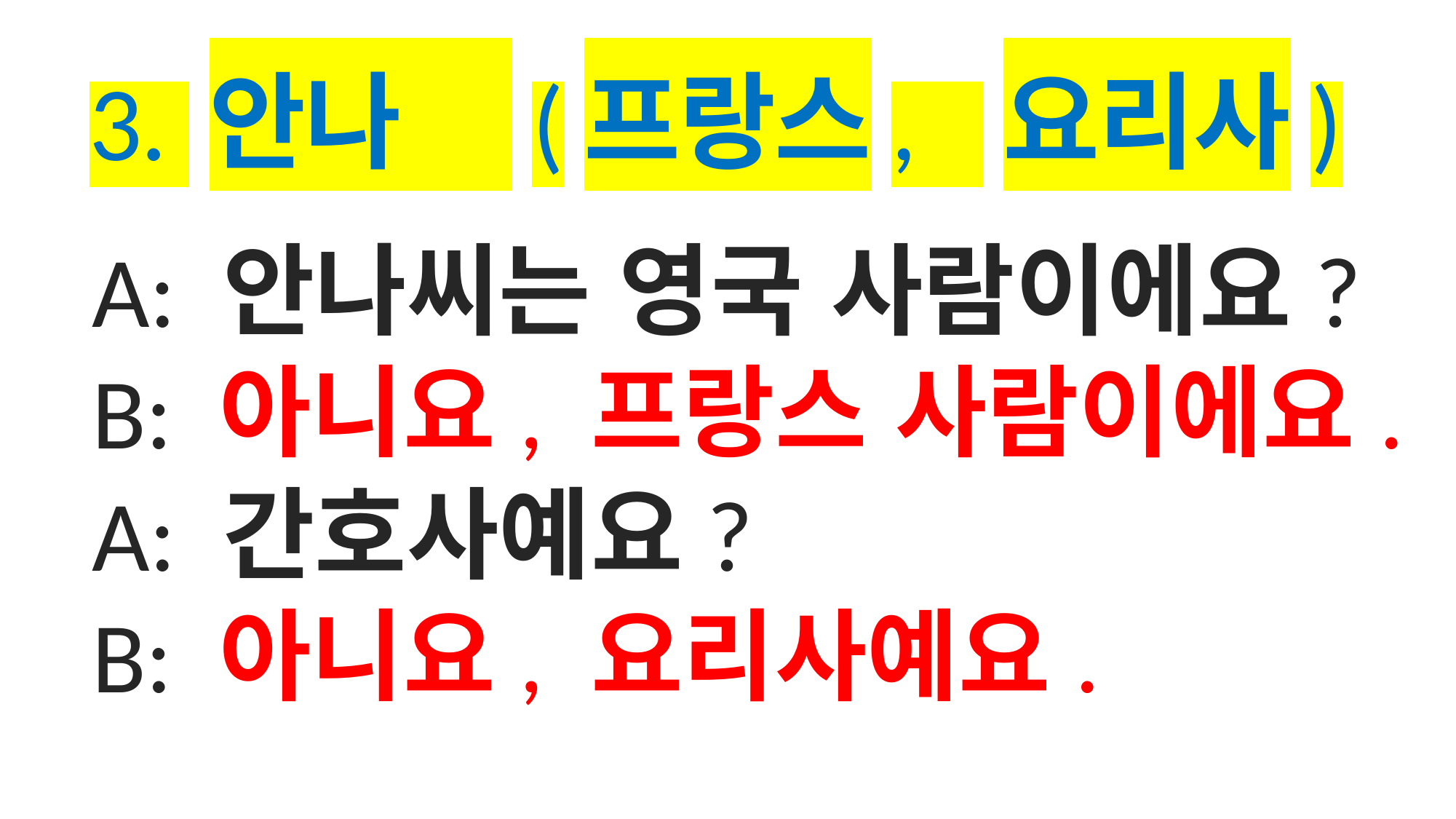

# 3. 안나    (프랑스,   요리사)
A: 안나씨는 영국 사람이에요?
B: 아니요, 프랑스 사람이에요.
A: 간호사예요?
B: 아니요, 요리사예요.